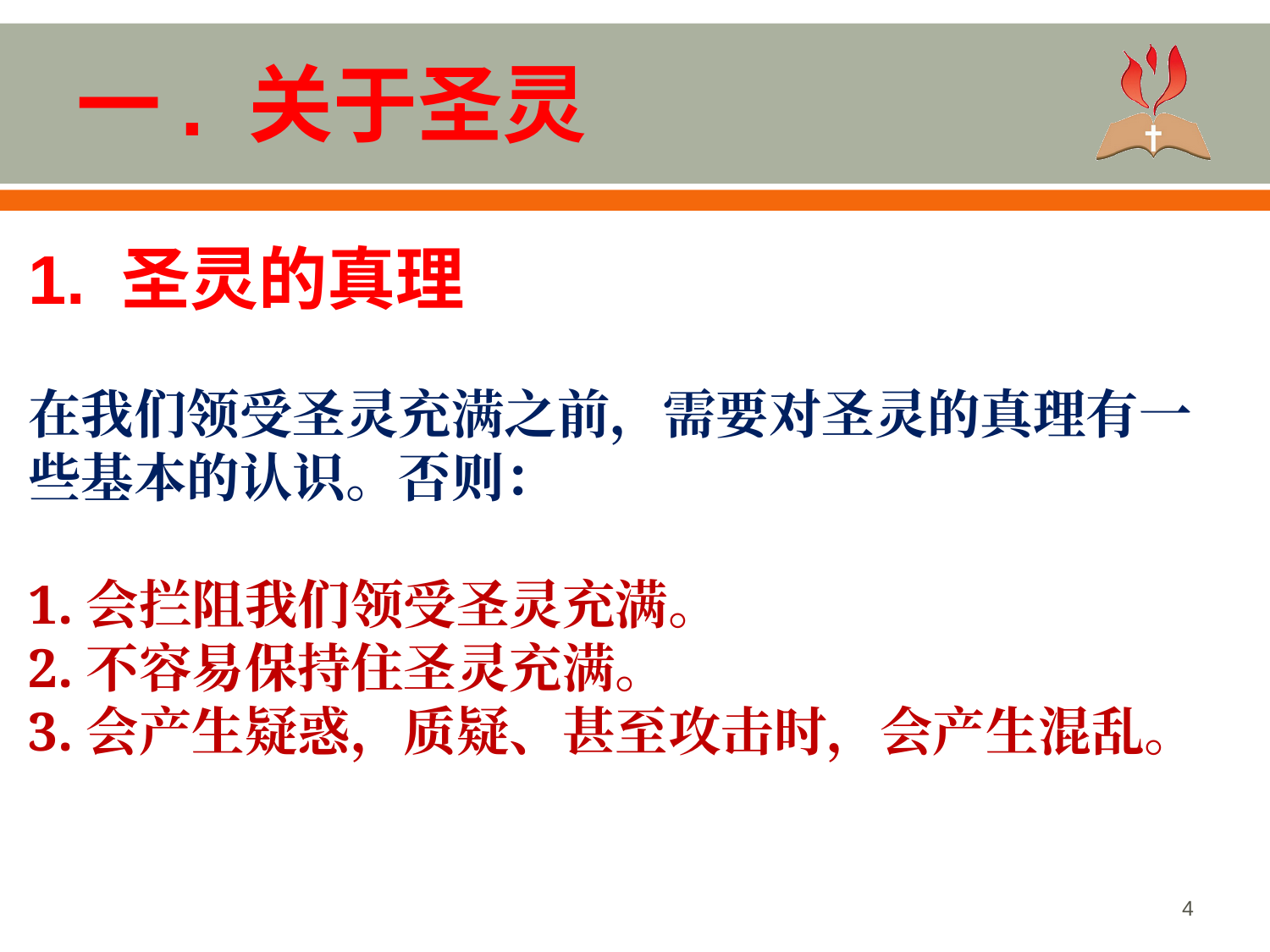

一. 关于圣灵
1. 圣灵的真理

在我们领受圣灵充满之前，需要对圣灵的真理有一些基本的认识。否则：

1.会拦阻我们领受圣灵充满。
2.不容易保持住圣灵充满。
3.会产生疑惑，质疑、甚至攻击时，会产生混乱。
4